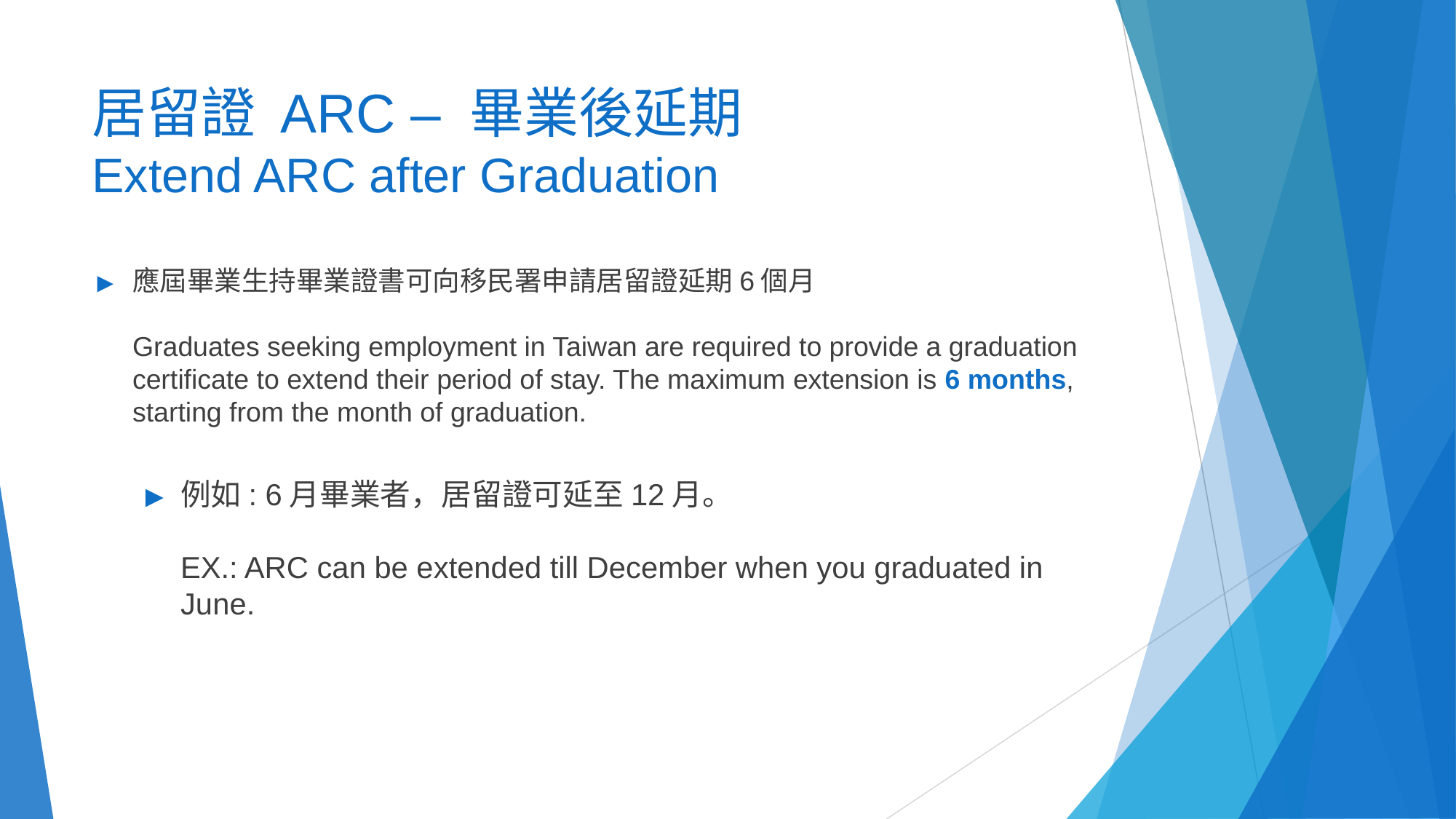

# 居留證 ARC – 畢業後延期 Extend ARC after Graduation
應屆畢業生持畢業證書可向移民署申請居留證延期6個月
Graduates seeking employment in Taiwan are required to provide a graduation certificate to extend their period of stay. The maximum extension is 6 months, starting from the month of graduation.
例如: 6月畢業者，居留證可延至12月。
EX.: ARC can be extended till December when you graduated in June.